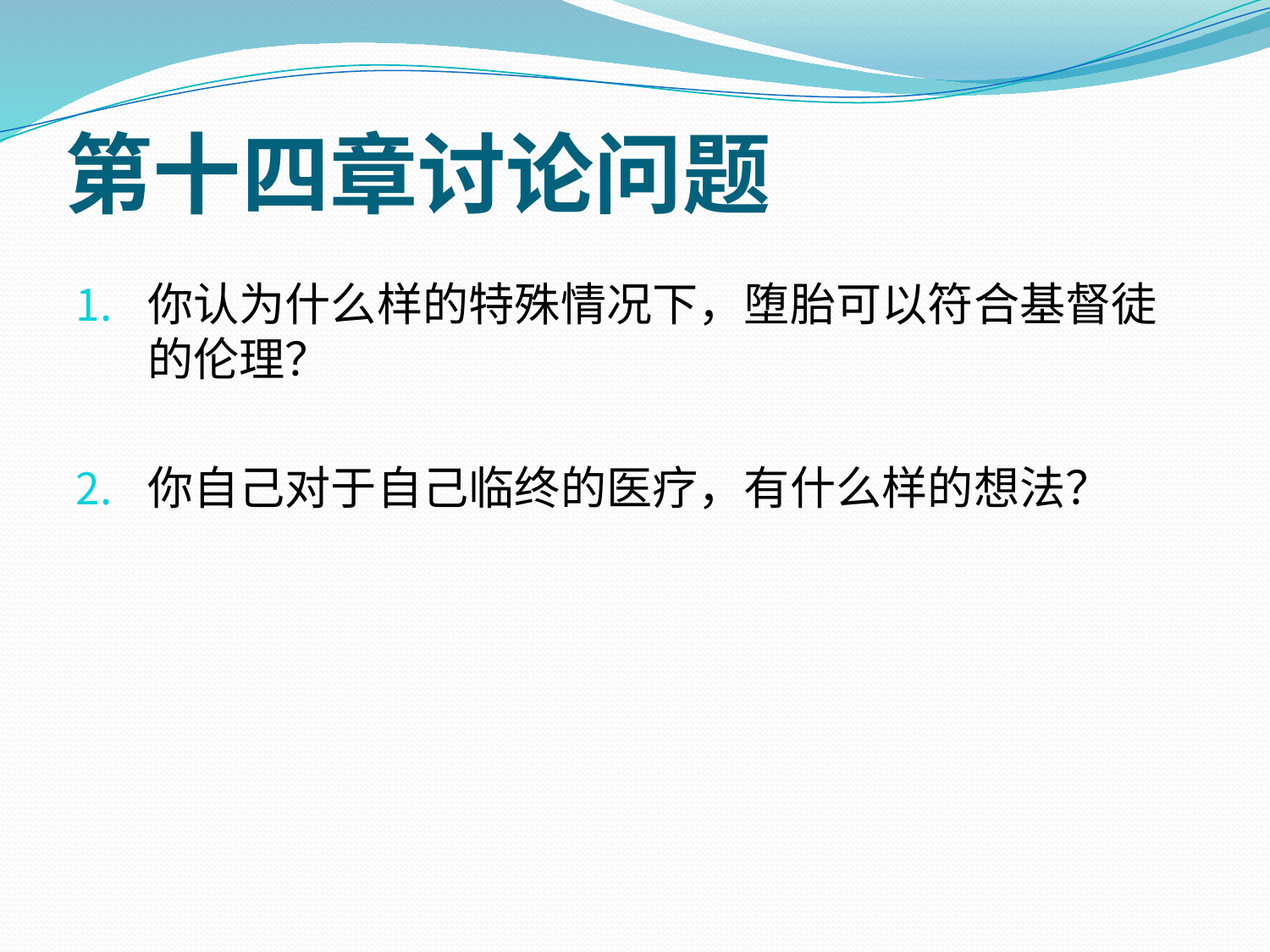

# 第十四章讨论问题
你认为什么样的特殊情况下，堕胎可以符合基督徒的伦理？

你自己对于自己临终的医疗，有什么样的想法？